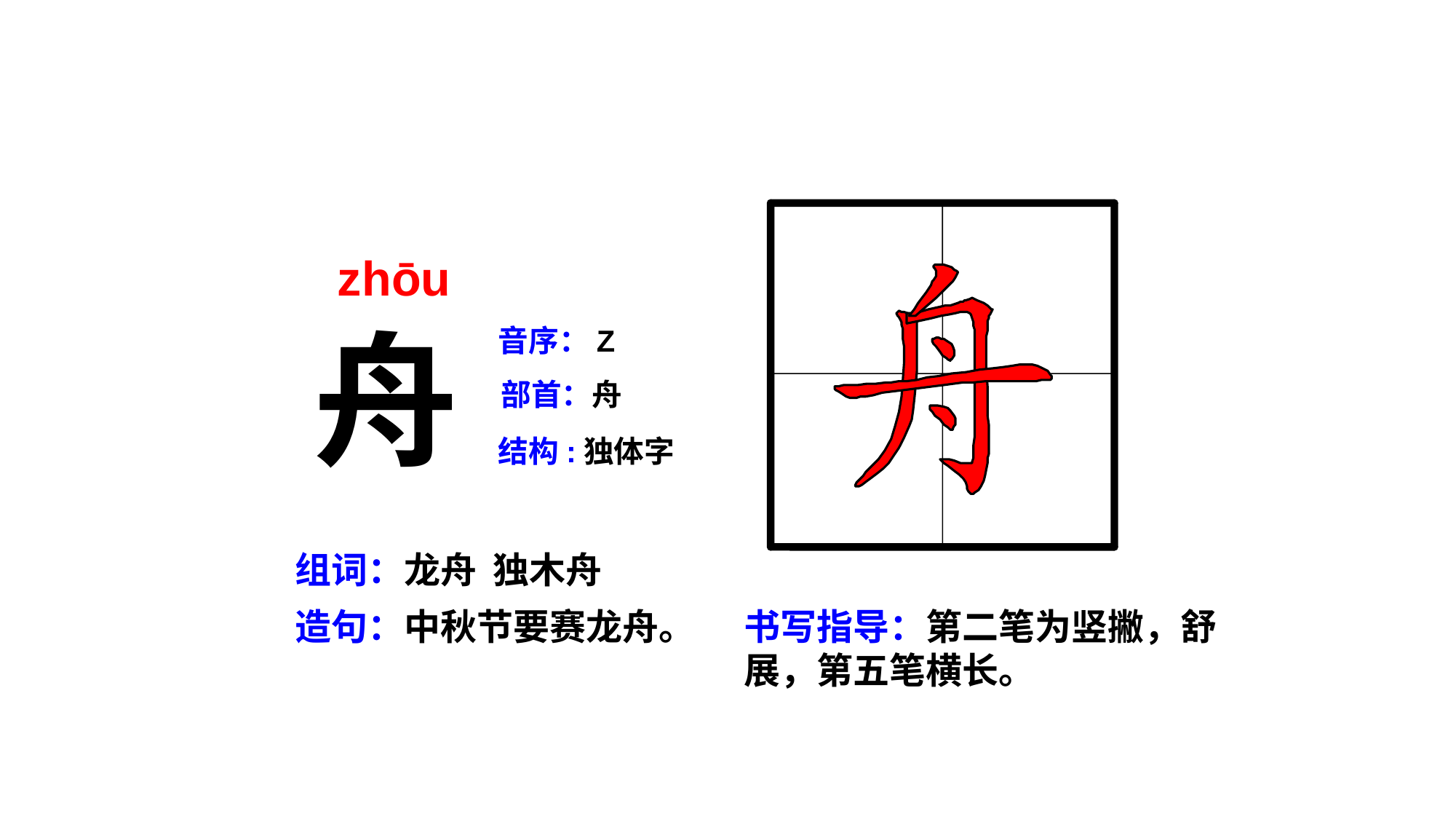

zhōu

舟

音序：Z

部首：舟

结构:独体字
组词：龙舟  独木舟
造句：中秋节要赛龙舟。
书写指导：第二笔为竖撇，舒展，第五笔横长。